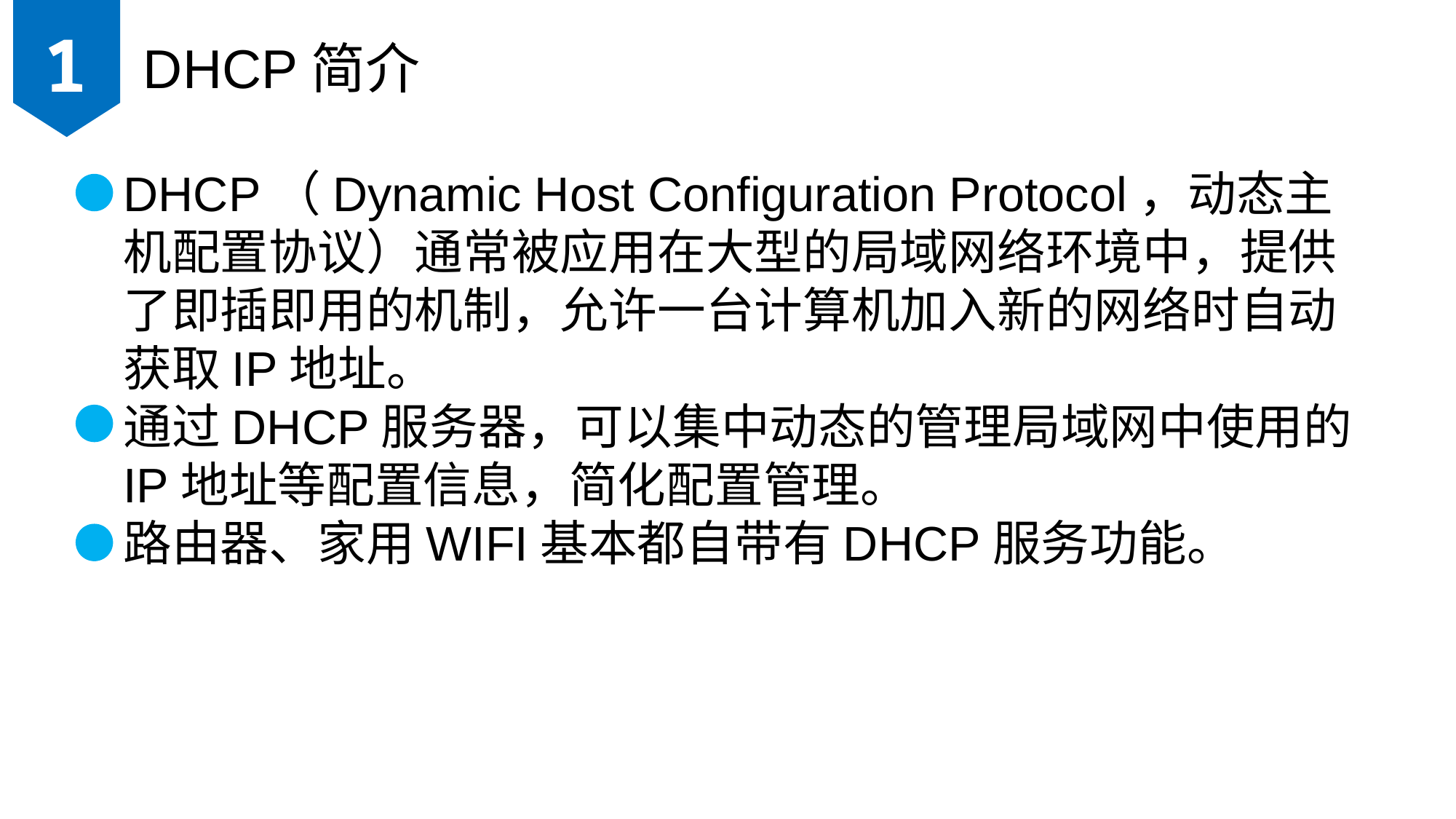

1

DHCP简介
DHCP（Dynamic Host Configuration Protocol，动态主机配置协议）通常被应用在大型的局域网络环境中，提供了即插即用的机制，允许一台计算机加入新的网络时自动获取IP地址。
通过DHCP服务器，可以集中动态的管理局域网中使用的IP地址等配置信息，简化配置管理。
路由器、家用WIFI基本都自带有DHCP服务功能。